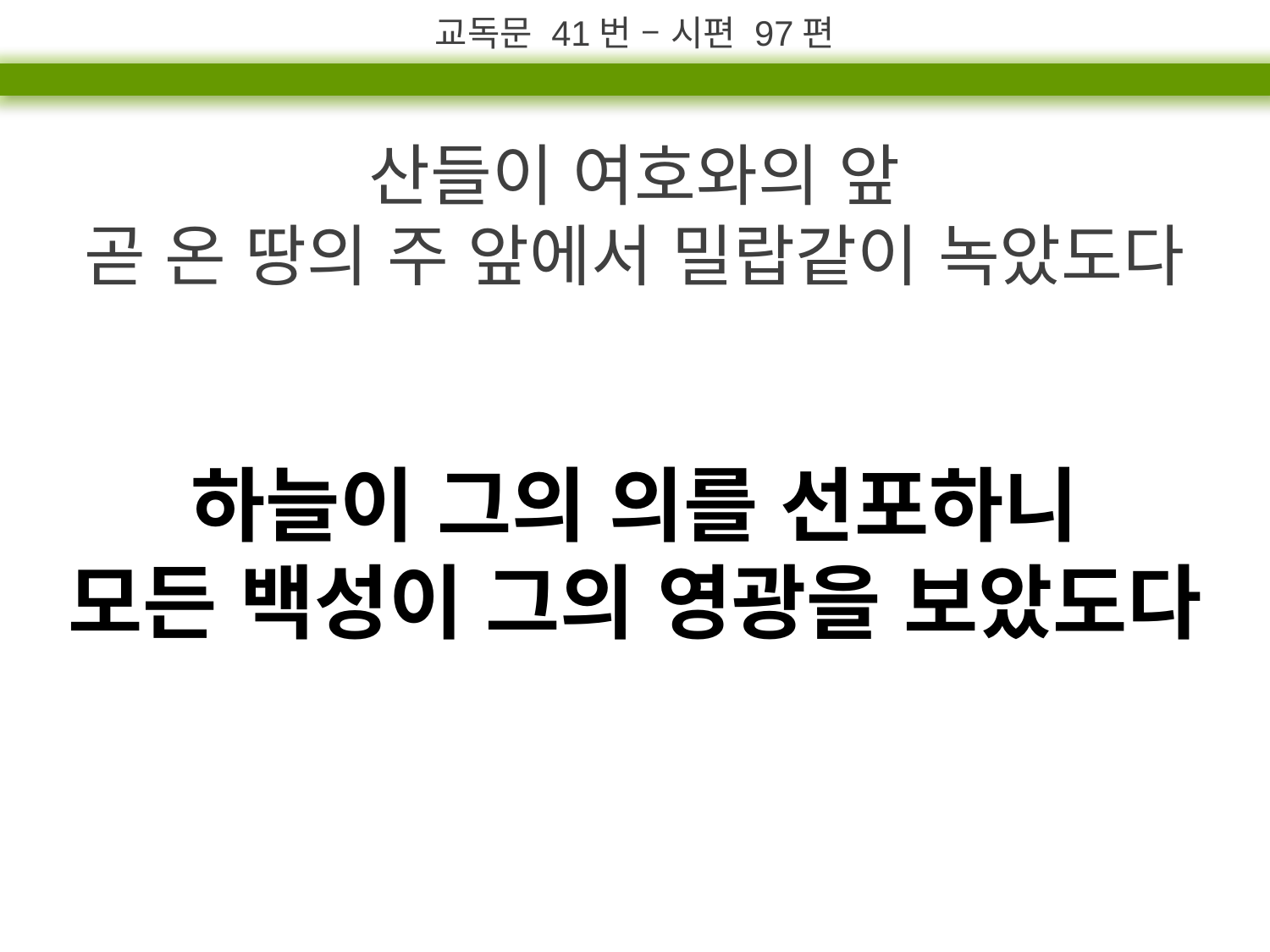

교독문 41번 – 시편 97편

산들이 여호와의 앞
곧 온 땅의 주 앞에서 밀랍같이 녹았도다
하늘이 그의 의를 선포하니
모든 백성이 그의 영광을 보았도다